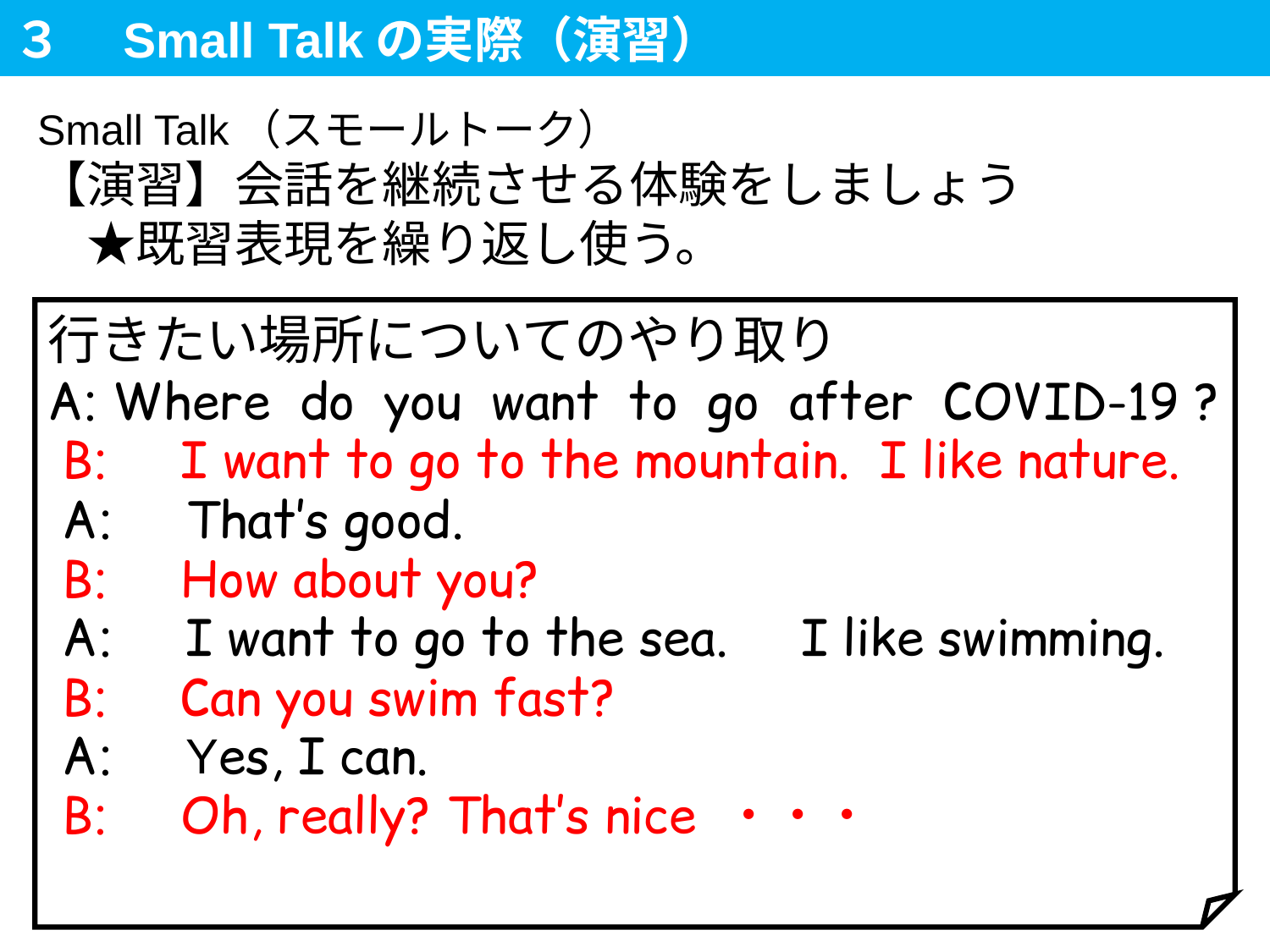

３　Small Talkの実際（演習）
Small Talk（スモールトーク）
【演習】会話を継続させる体験をしましょう
　★既習表現を繰り返し使う。
行きたい場所についてのやり取り
A: Where  do  you  want  to  go  after  COVID-19 ?
 B:　I want to go to the mountain.  I like nature.
 A:　That’s good.
 B:　How about you?
 A:　I want to go to the sea.　I like swimming.
 B:　Can you swim fast?
 A:　Yes, I can.
 B:　Oh, really? That’s nice ・・・